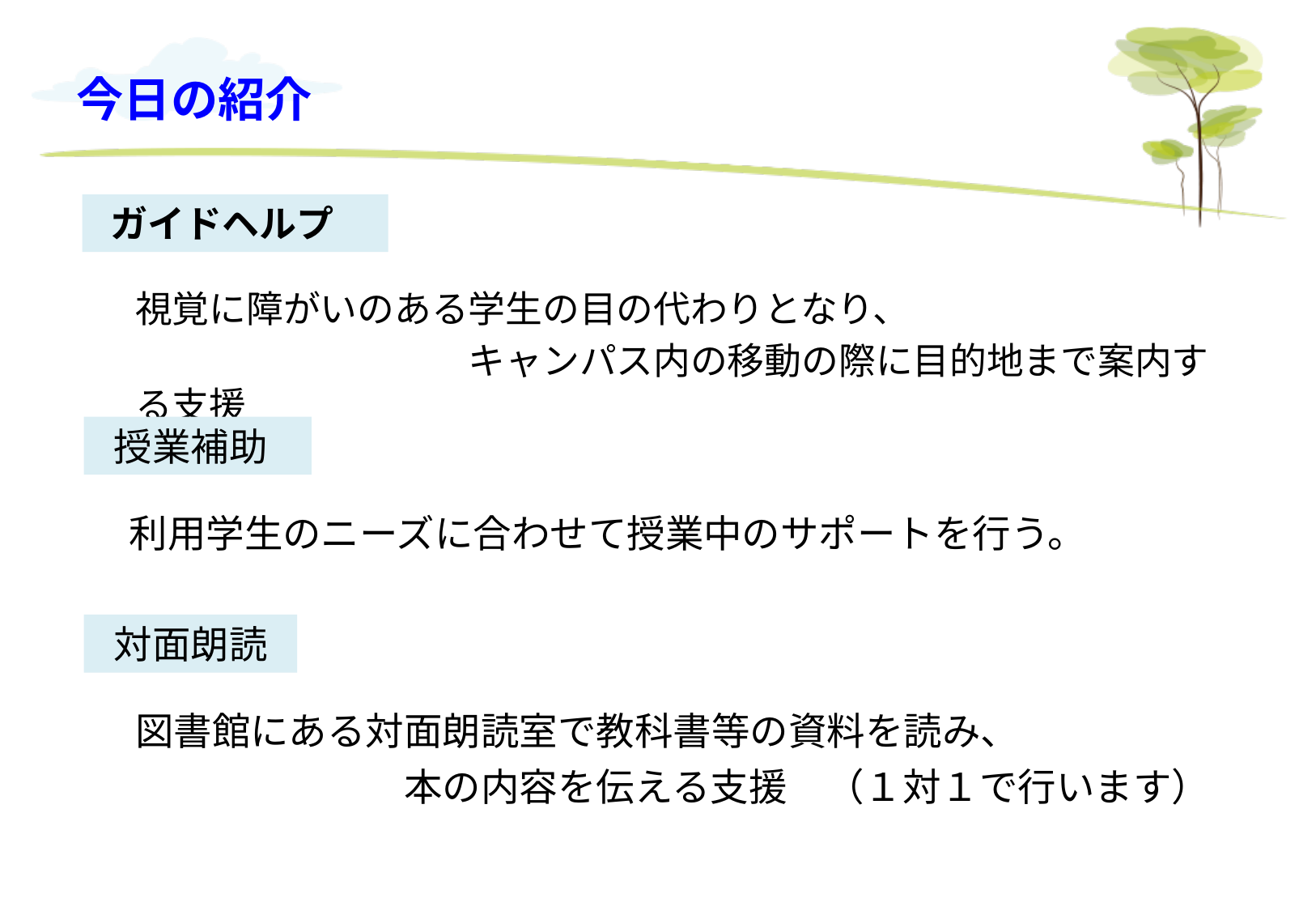

今日の紹介
# ガイドヘルプ
視覚に障がいのある学生の目の代わりとなり、
　　　　　　　　　キャンパス内の移動の際に目的地まで案内する支援

 授業補助
利用学生のニーズに合わせて授業中のサポートを行う。

 対面朗読
図書館にある対面朗読室で教科書等の資料を読み、
　　　　　　　本の内容を伝える支援　（１対１で行います）